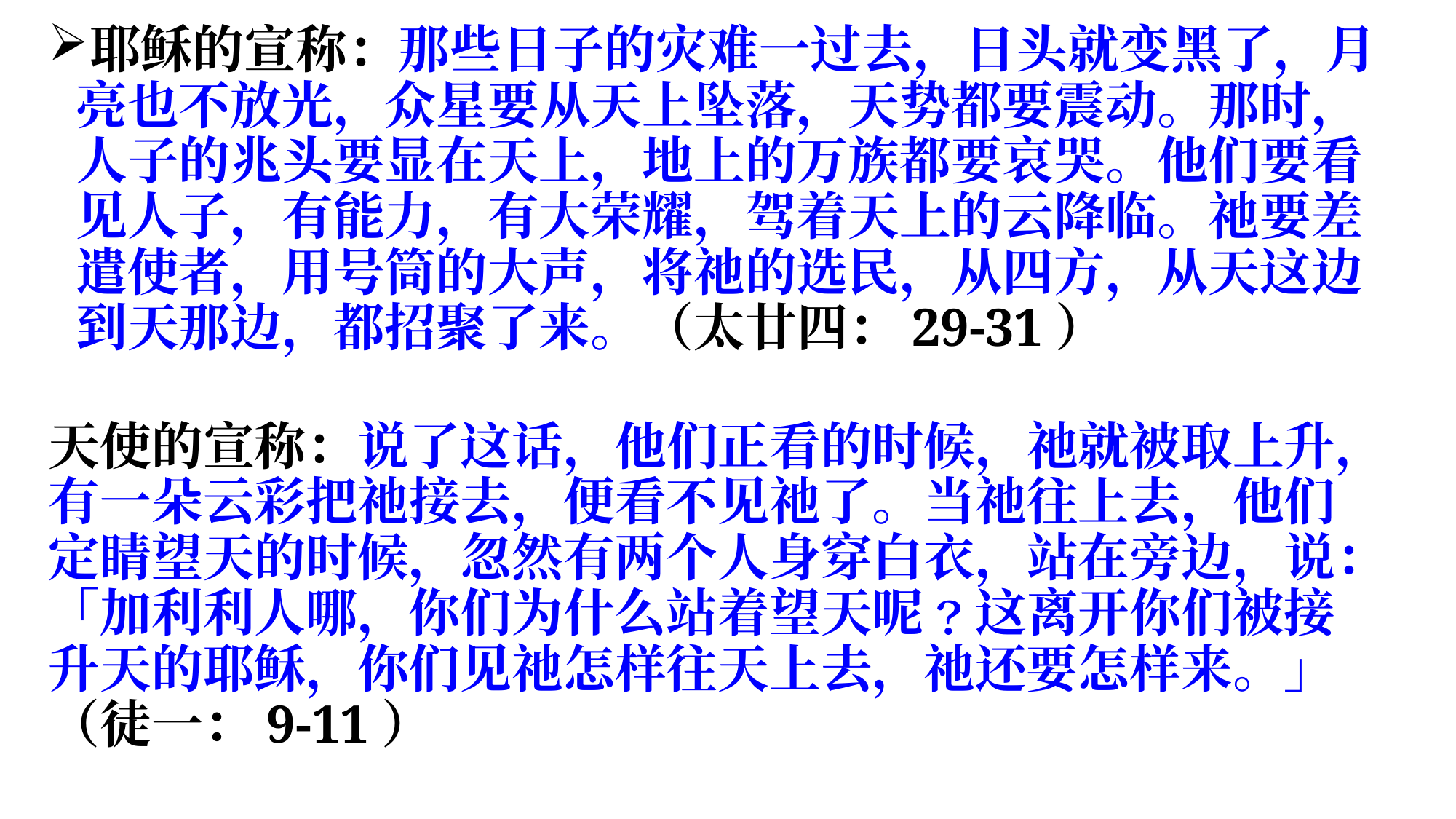

耶稣的宣称：那些日子的灾难一过去，日头就变黑了，月亮也不放光，众星要从天上坠落，天势都要震动。那时，人子的兆头要显在天上，地上的万族都要哀哭。他们要看见人子，有能力，有大荣耀，驾着天上的云降临。祂要差遣使者，用号筒的大声，将祂的选民，从四方，从天这边到天那边，都招聚了来。（太廿四：29-31）

天使的宣称：说了这话，他们正看的时候，祂就被取上升，有一朵云彩把祂接去，便看不见祂了。当祂往上去，他们定睛望天的时候，忽然有两个人身穿白衣，站在旁边，说：「加利利人哪，你们为什么站着望天呢﹖这离开你们被接升天的耶稣，你们见祂怎样往天上去，祂还要怎样来。」（徒一：9-11）